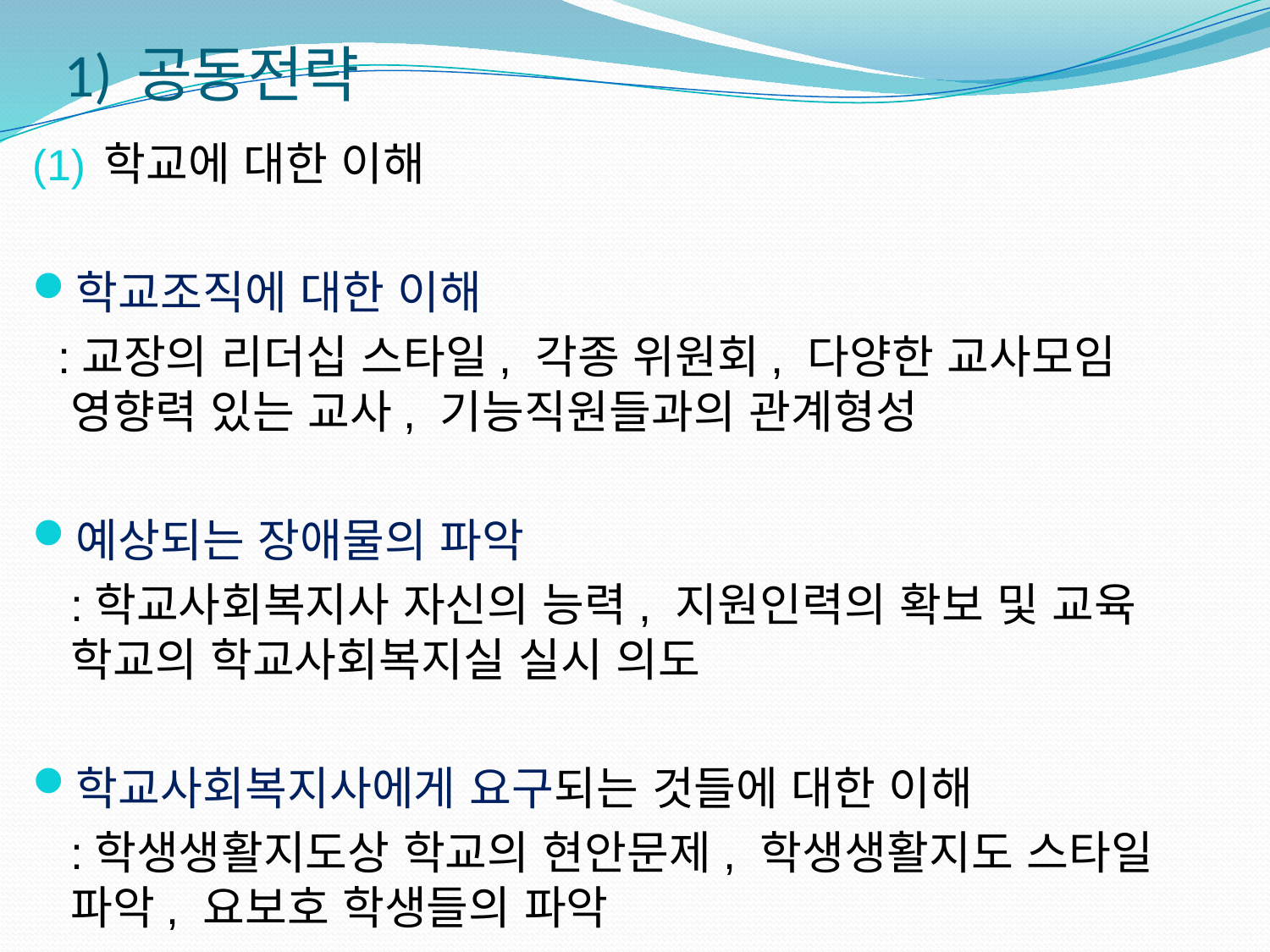

# 1) 공동전략
학교에 대한 이해

학교조직에 대한 이해
  :교장의 리더십 스타일, 각종 위원회, 다양한 교사모임 영향력 있는 교사, 기능직원들과의 관계형성

예상되는 장애물의 파악
   :학교사회복지사 자신의 능력, 지원인력의 확보 및 교육 학교의 학교사회복지실 실시 의도

학교사회복지사에게 요구되는 것들에 대한 이해
   :학생생활지도상 학교의 현안문제, 학생생활지도 스타일 파악, 요보호 학생들의 파악